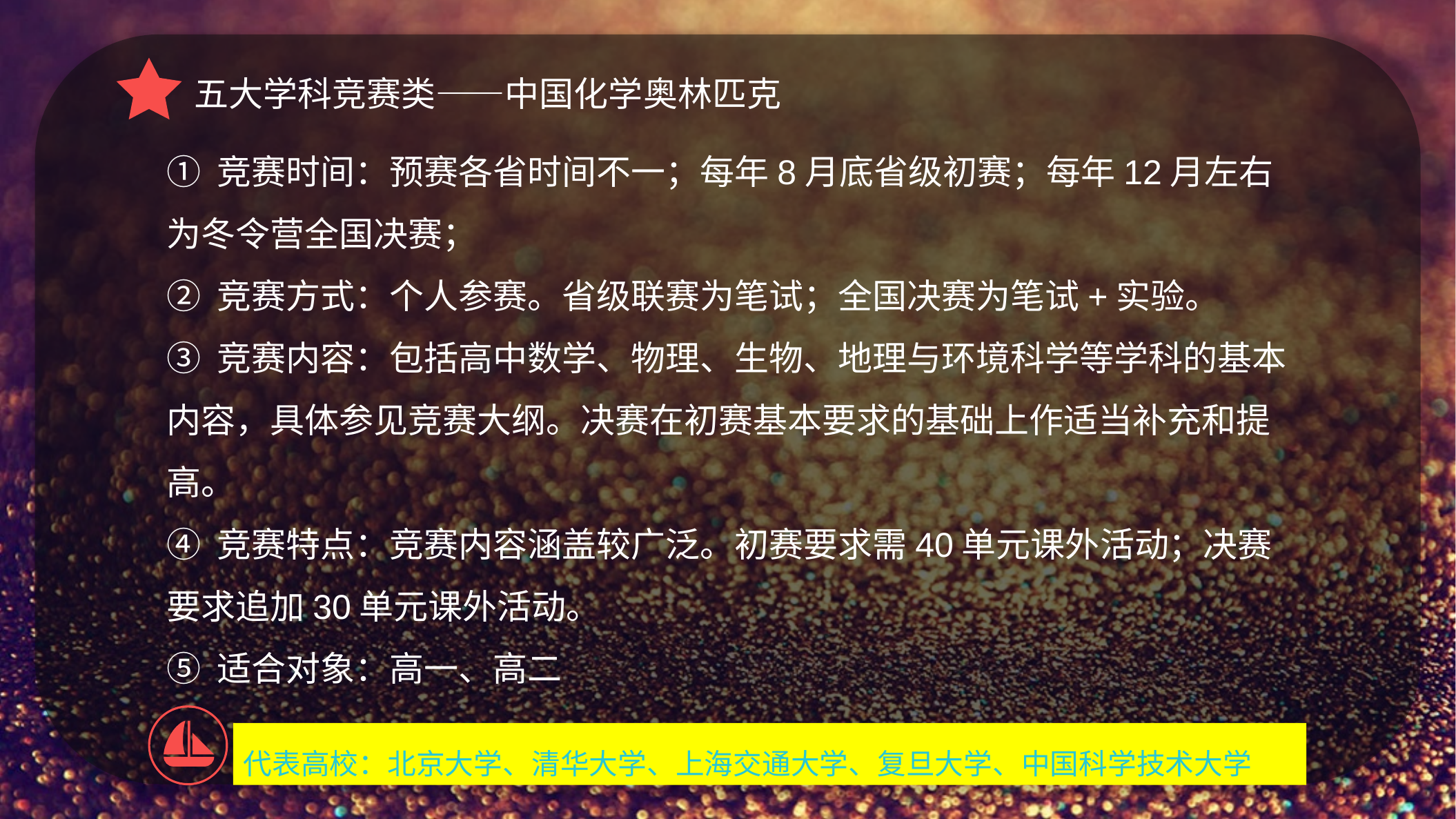

五大学科竞赛类——中国化学奥林匹克
① 竞赛时间：预赛各省时间不一；每年8月底省级初赛；每年12月左右为冬令营全国决赛；
② 竞赛方式：个人参赛。省级联赛为笔试；全国决赛为笔试+实验。
③ 竞赛内容：包括高中数学、物理、生物、地理与环境科学等学科的基本内容，具体参见竞赛大纲。决赛在初赛基本要求的基础上作适当补充和提高。
④ 竞赛特点：竞赛内容涵盖较广泛。初赛要求需40单元课外活动；决赛要求追加30单元课外活动。
⑤ 适合对象：高一、高二

代表高校：北京大学、清华大学、上海交通大学、复旦大学、中国科学技术大学